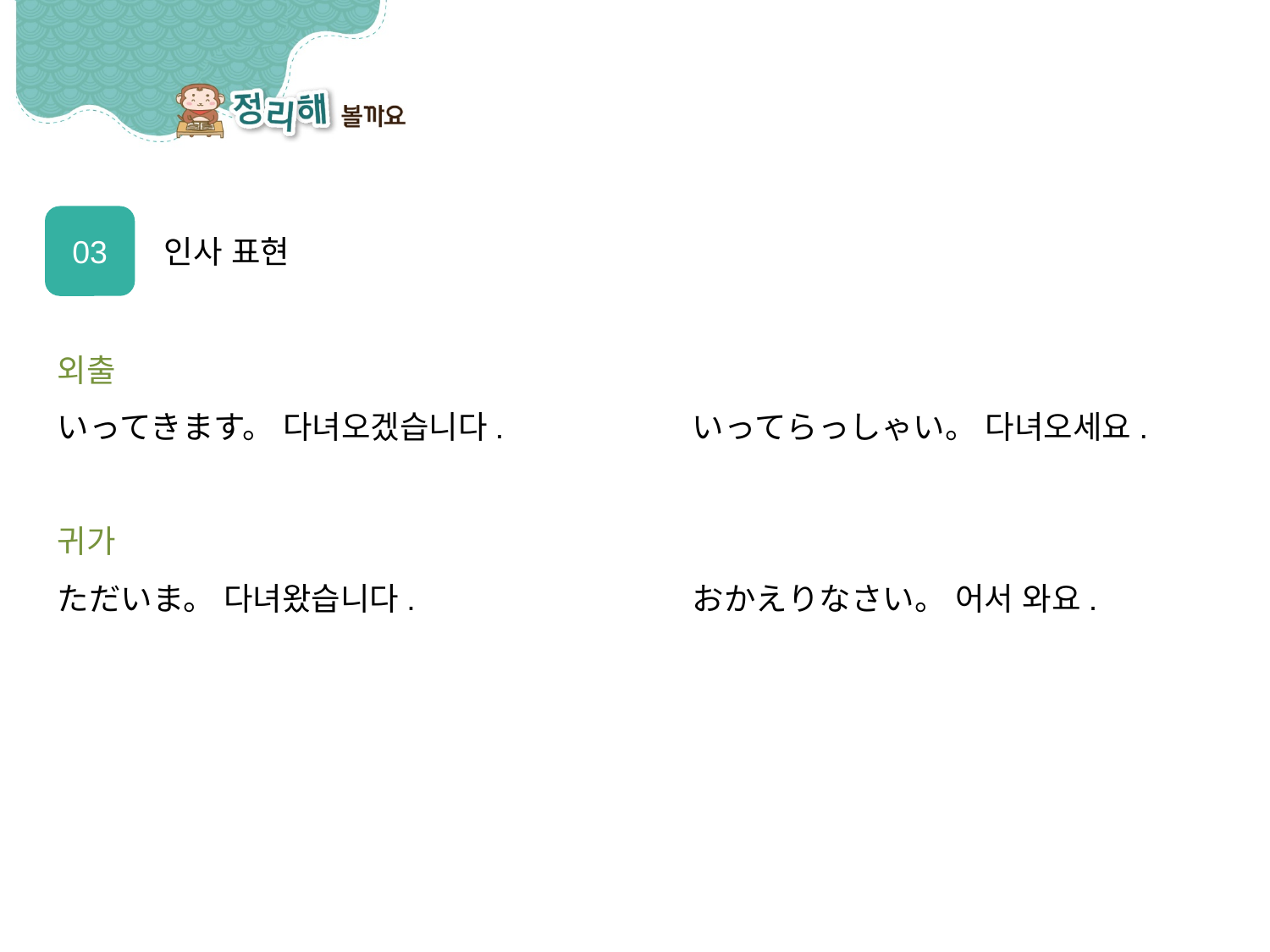

03
인사 표현
외출
いってきます。 다녀오겠습니다.		いってらっしゃい。 다녀오세요.

귀가
ただいま。 다녀왔습니다.			おかえりなさい。 어서 와요.